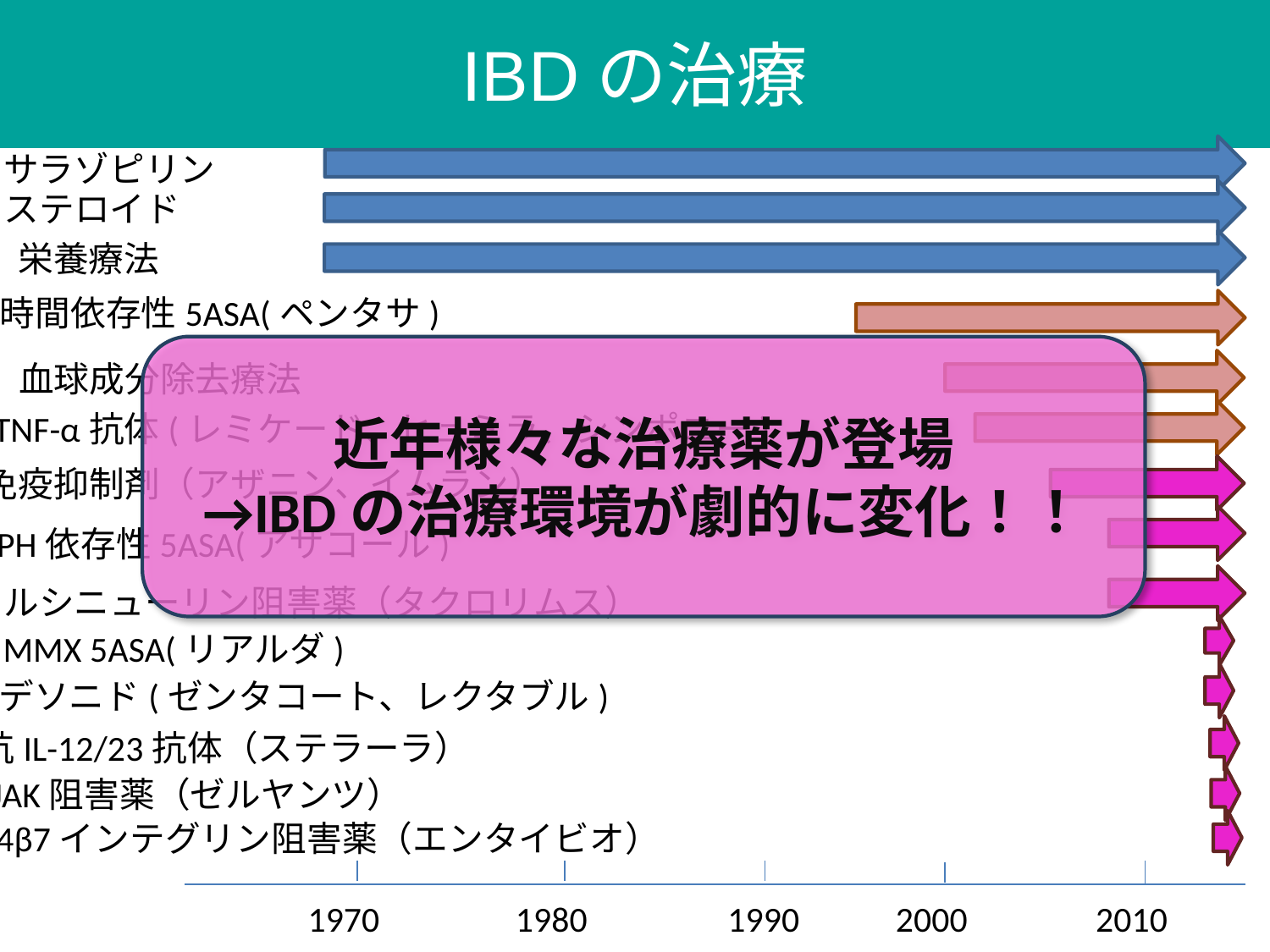

IBDの治療

サラゾピリン
ステロイド

栄養療法

時間依存性5ASA(ペンタサ)

近年様々な治療薬が登場
→IBDの治療環境が劇的に変化！！
血球成分除去療法

抗TNF-α抗体(レミケード、ヒュミラ、シンポニー)

免疫抑制剤（アザニン、イムラン）

PH依存性5ASA(アサコール)

カルシニューリン阻害薬（タクロリムス）

MMX 5ASA(リアルダ)

ブデソニド(ゼンタコート、レクタブル)

抗IL-12/23抗体（ステラーラ）
JAK阻害薬（ゼルヤンツ）

α4β7インテグリン阻害薬（エンタイビオ）

1970
1980
1990
2000
2010